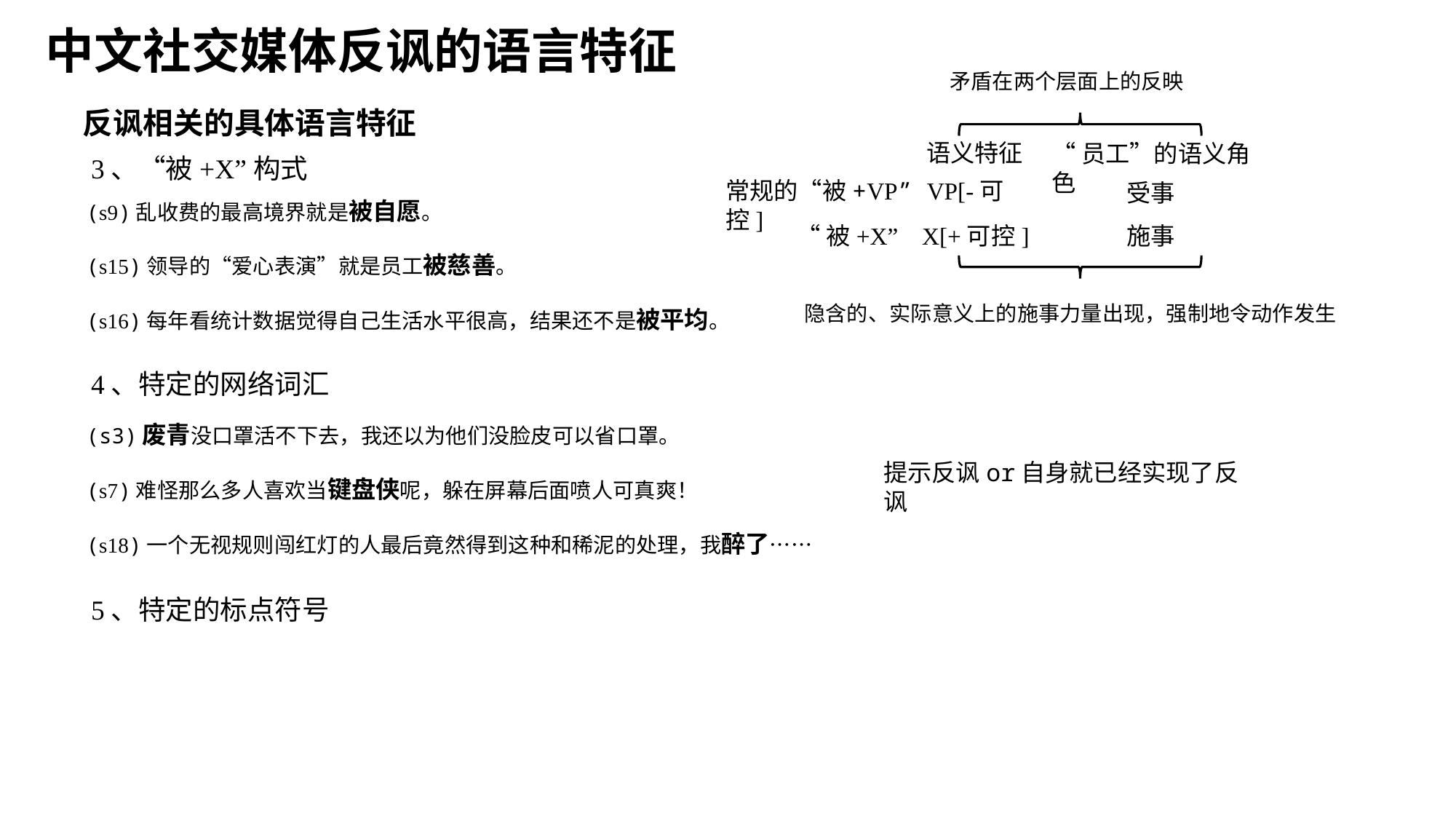

中文社交媒体反讽的语言特征
矛盾在两个层面上的反映
反讽相关的具体语言特征
语义特征
“员工”的语义角色

3、“被+X”构式
常规的“被+VP” VP[-可控]
受事
(s9)乱收费的最高境界就是被自愿。

(s15)领导的“爱心表演”就是员工被慈善。

(s16)每年看统计数据觉得自己生活水平很高，结果还不是被平均。
施事
  “被+X”    X[+可控]
隐含的、实际意义上的施事力量出现，强制地令动作发生
4、特定的网络词汇
(s3)废青没口罩活不下去，我还以为他们没脸皮可以省口罩。

(s7)难怪那么多人喜欢当键盘侠呢，躲在屏幕后面喷人可真爽！

(s18)一个无视规则闯红灯的人最后竟然得到这种和稀泥的处理，我醉了……
提示反讽or自身就已经实现了反讽
5、特定的标点符号